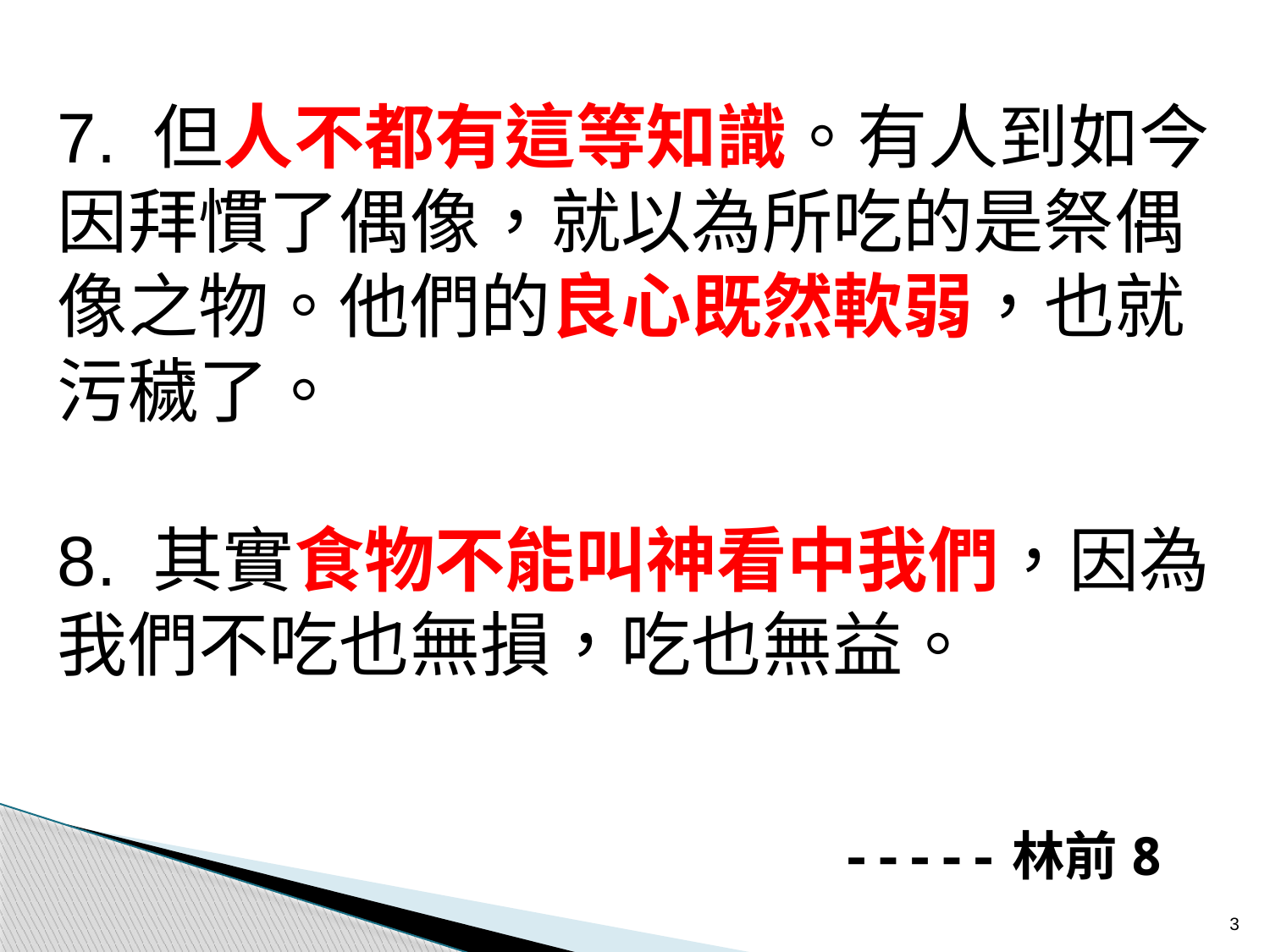

7. 但人不都有這等知識。有人到如今因拜慣了偶像，就以為所吃的是祭偶像之物。他們的良心既然軟弱，也就污穢了。

8. 其實食物不能叫神看中我們，因為我們不吃也無損，吃也無益。
-----林前8
3